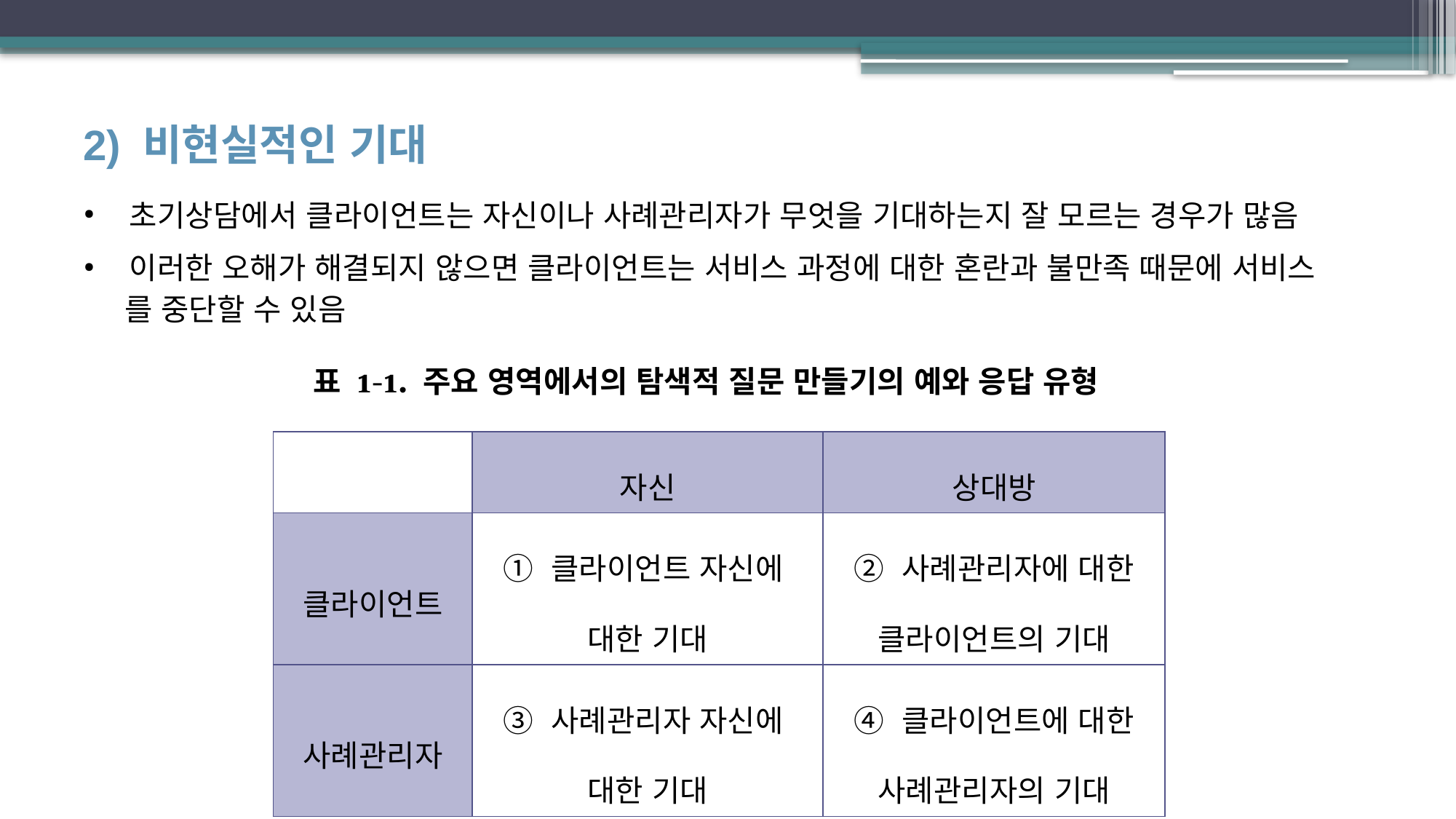

2) 비현실적인 기대

 초기상담에서 클라이언트는 자신이나 사례관리자가 무엇을 기대하는지 잘 모르는 경우가 많음

 이러한 오해가 해결되지 않으면 클라이언트는 서비스 과정에 대한 혼란과 불만족 때문에 서비스
    를 중단할 수 있음

표 1-1. 주요 영역에서의 탐색적 질문 만들기의 예와 응답 유형
|  | 자신 | 상대방 |
| --- | --- | --- |
| 클라이언트 | ① 클라이언트 자신에 대한 기대 | ② 사례관리자에 대한 클라이언트의 기대 |
| 사례관리자 | ③ 사례관리자 자신에 대한 기대 | ④ 클라이언트에 대한 사례관리자의 기대 |